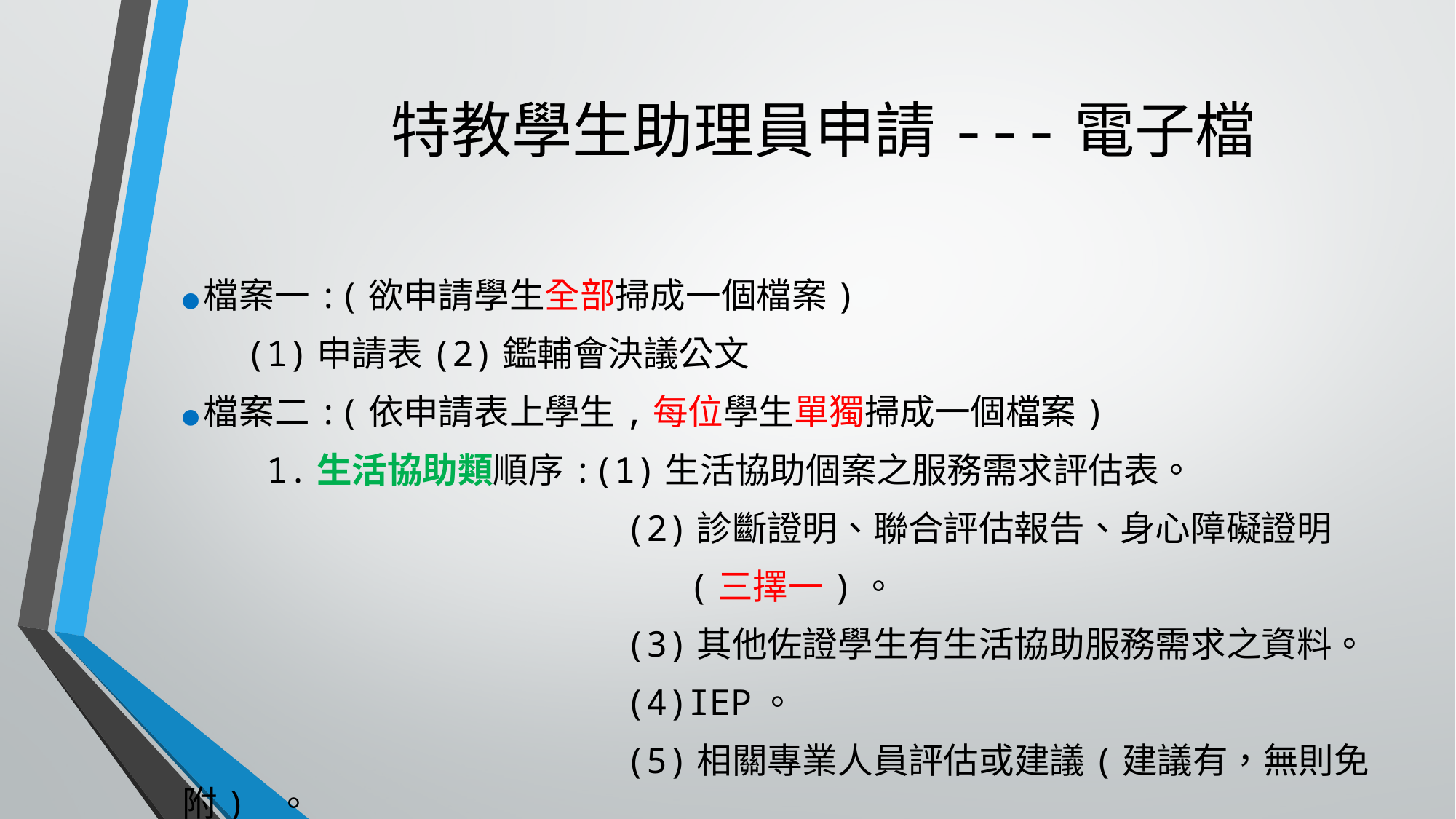

# 特教學生助理員申請---電子檔

●檔案一:(欲申請學生全部掃成一個檔案)
   (1)申請表(2)鑑輔會決議公文
●檔案二:(依申請表上學生,每位學生單獨掃成一個檔案)
    1.生活協助類順序:(1)生活協助個案之服務需求評估表。
                     (2)診斷證明、聯合評估報告、身心障礙證明
                        (三擇一)。
                     (3)其他佐證學生有生活協助服務需求之資料。
                     (4)IEP。
                     (5)相關專業人員評估或建議(建議有，無則免附) 。